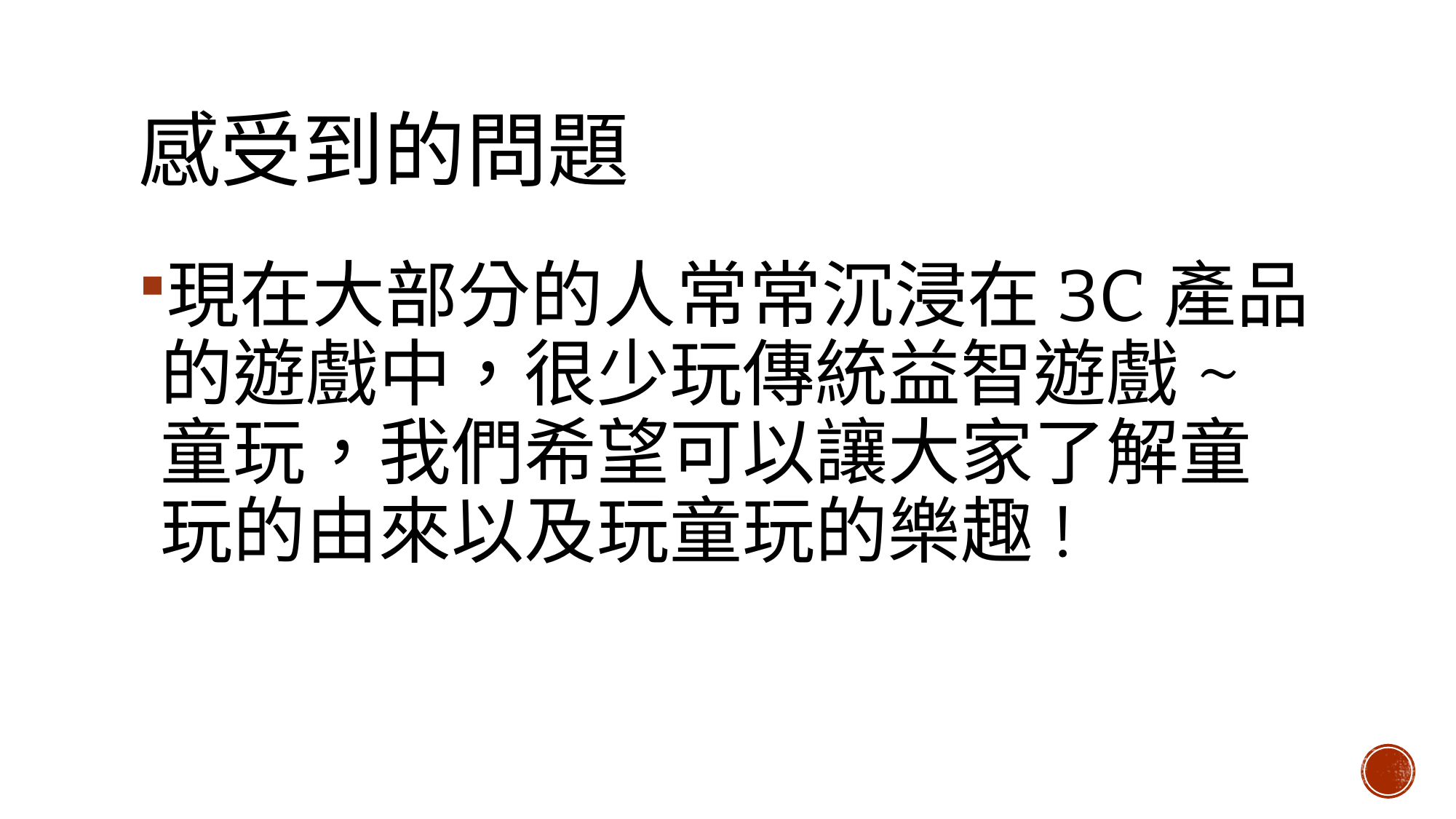

# 感受到的問題
現在大部分的人常常沉浸在3C產品的遊戲中，很少玩傳統益智遊戲~童玩，我們希望可以讓大家了解童玩的由來以及玩童玩的樂趣!